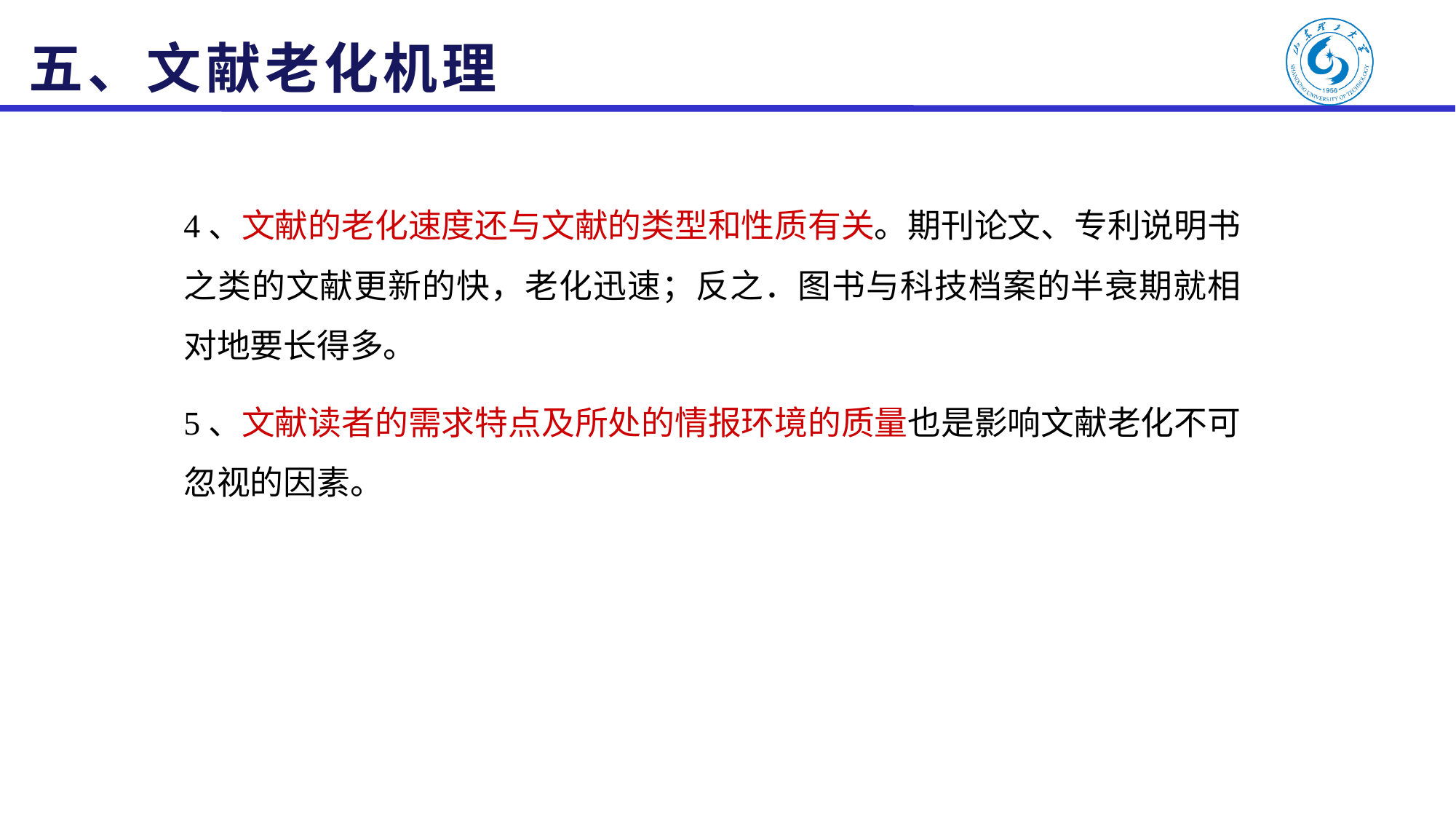

# 五、文献老化机理
4、文献的老化速度还与文献的类型和性质有关。期刊论文、专利说明书之类的文献更新的快，老化迅速；反之．图书与科技档案的半衰期就相对地要长得多。
5、文献读者的需求特点及所处的情报环境的质量也是影响文献老化不可忽视的因素。